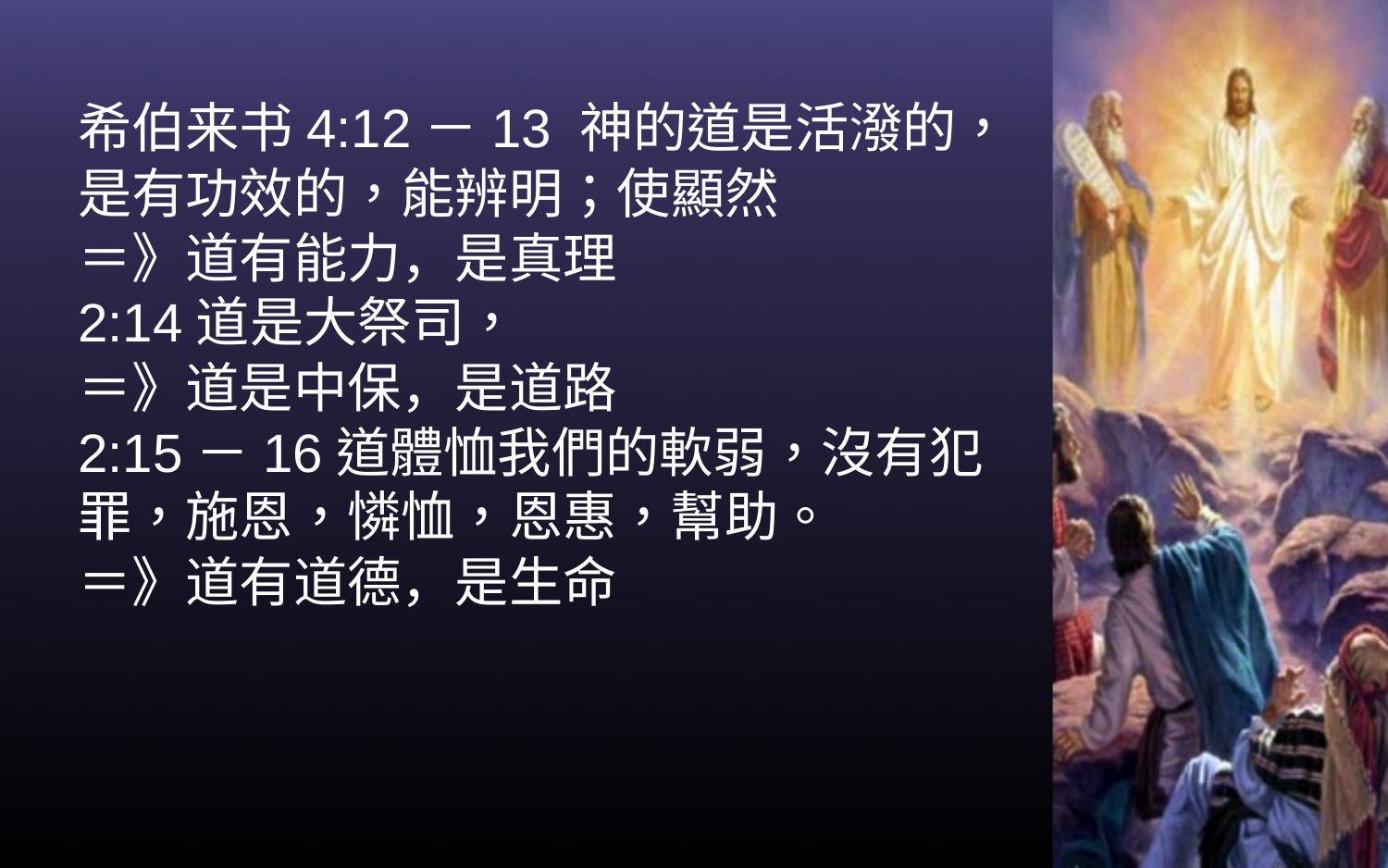

希伯来书4:12－13 神的道是活潑的，是有功效的，能辨明；使顯然
＝》道有能力，是真理
2:14道是大祭司，
＝》道是中保，是道路
2:15－16道體恤我們的軟弱，沒有犯罪，施恩，憐恤，恩惠，幫助。
＝》道有道德，是生命